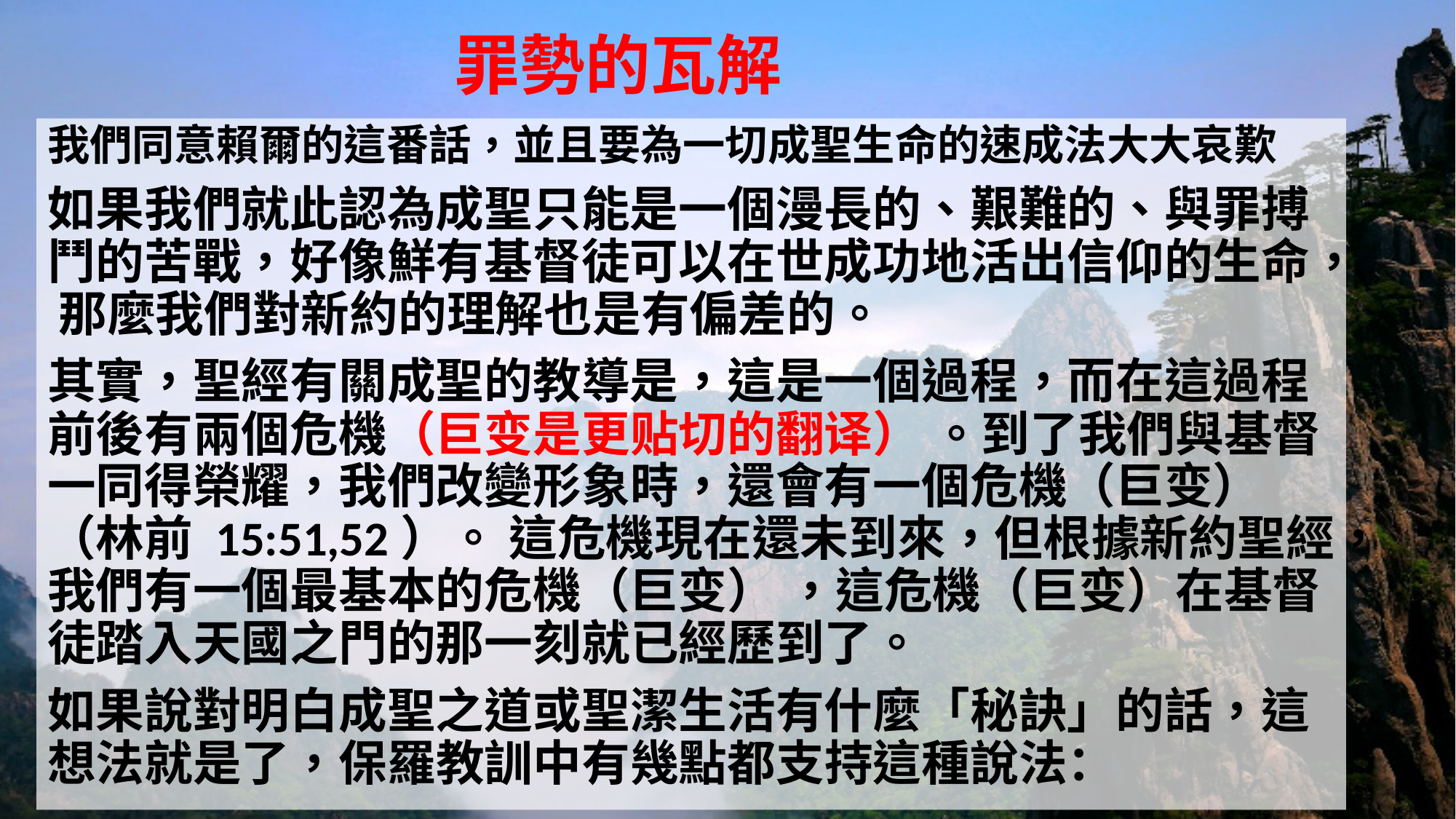

# 罪勢的瓦解
我們同意賴爾的這番話，並且要為一切成聖生命的速成法大大哀歎
如果我們就此認為成聖只能是一個漫長的、艱難的、與罪搏鬥的苦戰，好像鮮有基督徒可以在世成功地活出信仰的生命， 那麼我們對新約的理解也是有偏差的。
其實，聖經有關成聖的教導是，這是一個過程，而在這過程前後有兩個危機（巨变是更贴切的翻译） 。到了我們與基督一同得榮耀，我們改變形象時，還會有一個危機（巨变）（林前 15:51,52）。 這危機現在還未到來，但根據新約聖經，我們有一個最基本的危機（巨变） ，這危機（巨变）在基督徒踏入天國之門的那一刻就已經歷到了。
如果說對明白成聖之道或聖潔生活有什麼「秘訣」的話，這想法就是了，保羅教訓中有幾點都支持這種說法：